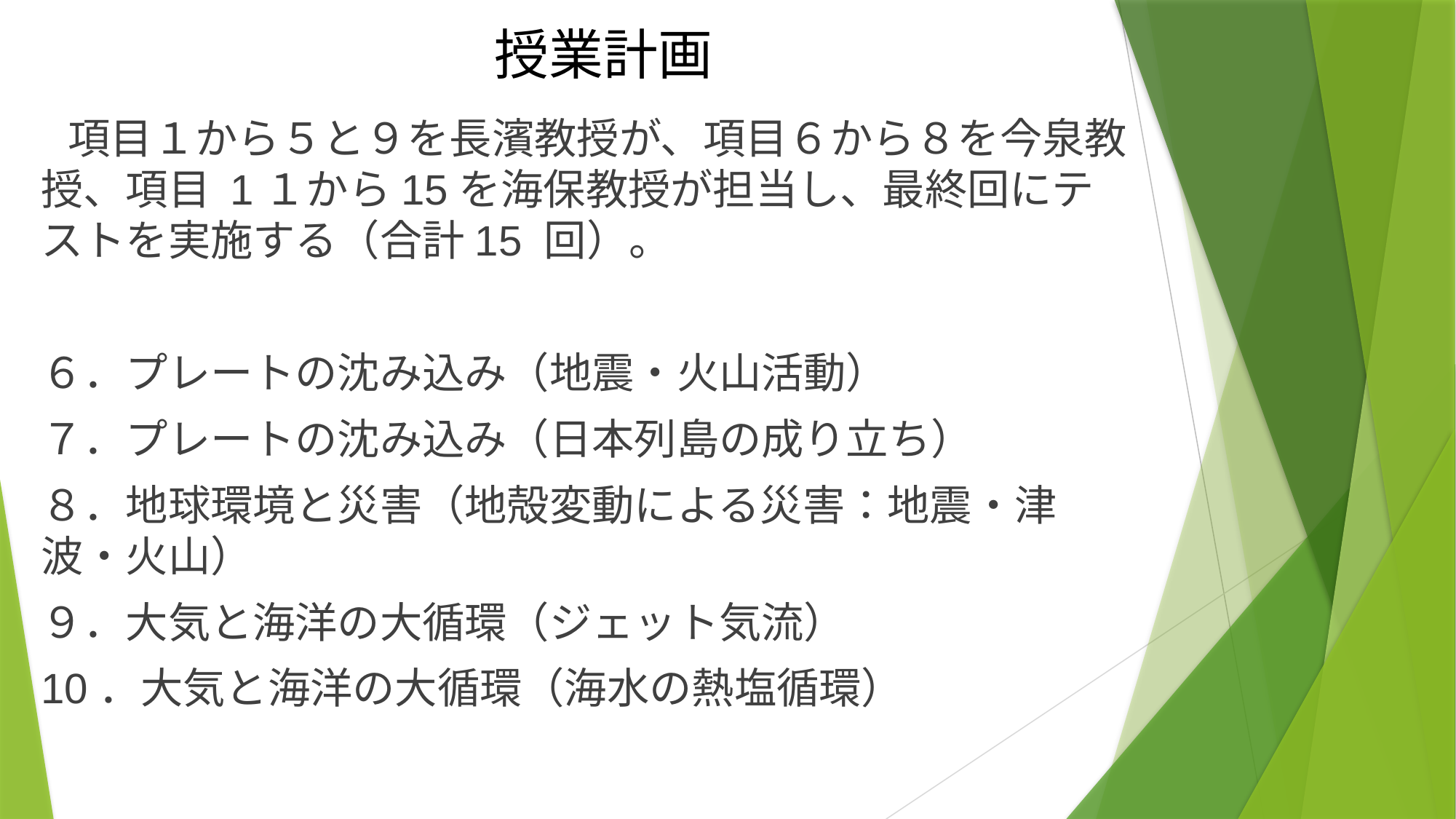

# 授業計画
　項目１から５と９を長濱教授が、項目６から８を今泉教授、項目 1１から15を海保教授が担当し、最終回にテストを実施する（合計15 回）。

６．プレートの沈み込み（地震・火山活動）
７．プレートの沈み込み（日本列島の成り立ち）
８．地球環境と災害（地殻変動による災害：地震・津波・火山）
９．大気と海洋の大循環（ジェット気流）
10．大気と海洋の大循環（海水の熱塩循環）